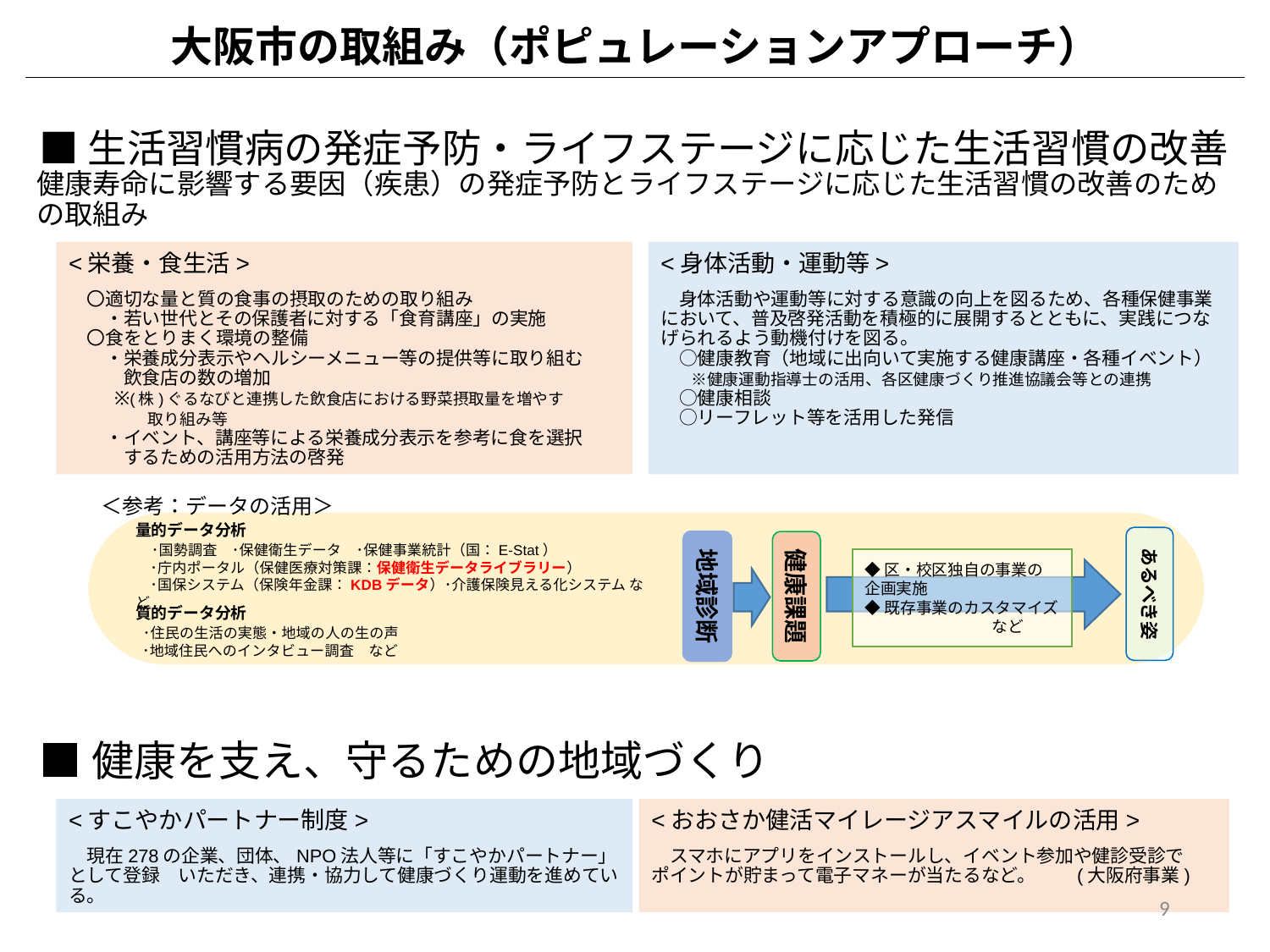

大阪市の取組み（ポピュレーションアプローチ）
# ■生活習慣病の発症予防・ライフステージに応じた生活習慣の改善
健康寿命に影響する要因（疾患）の発症予防とライフステージに応じた生活習慣の改善のための取組み

<栄養・食生活>

　〇適切な量と質の食事の摂取のための取り組み
　　・若い世代とその保護者に対する「食育講座」の実施
　〇食をとりまく環境の整備
　　・栄養成分表示やヘルシーメニュー等の提供等に取り組む
　　　飲食店の数の増加
         ※(株)ぐるなびと連携した飲食店における野菜摂取量を増やす
　　　　　取り組み等
　　・イベント、講座等による栄養成分表示を参考に食を選択
　　　するための活用方法の啓発
<身体活動・運動等>

　身体活動や運動等に対する意識の向上を図るため、各種保健事業において、普及啓発活動を積極的に展開するとともに、実践につなげられるよう動機付けを図る。
　○健康教育（地域に出向いて実施する健康講座・各種イベント）
　   ※健康運動指導士の活用、各区健康づくり推進協議会等との連携
　○健康相談
　○リーフレット等を活用した発信

＜参考：データの活用＞

量的データ分析
　･国勢調査　･保健衛生データ　･保健事業統計（国：E-Stat）
　･庁内ポータル（保健医療対策課：保健衛生データライブラリー）
　･国保システム（保険年金課：KDBデータ）･介護保険見える化システム など
あるべき姿
地域診断
健康課題
◆区・校区独自の事業の
企画実施
◆既存事業のカスタマイズ
　　　　　　　　など

質的データ分析
 ･住民の生活の実態・地域の人の生の声
 ･地域住民へのインタビュー調査　など
■健康を支え、守るための地域づくり
<すこやかパートナー制度>

　現在278の企業、団体、NPO法人等に「すこやかパートナー」として登録　いただき、連携・協力して健康づくり運動を進めている。
<おおさか健活マイレージアスマイルの活用>

　スマホにアプリをインストールし、イベント参加や健診受診で
ポイントが貯まって電子マネーが当たるなど。　　(大阪府事業)
9